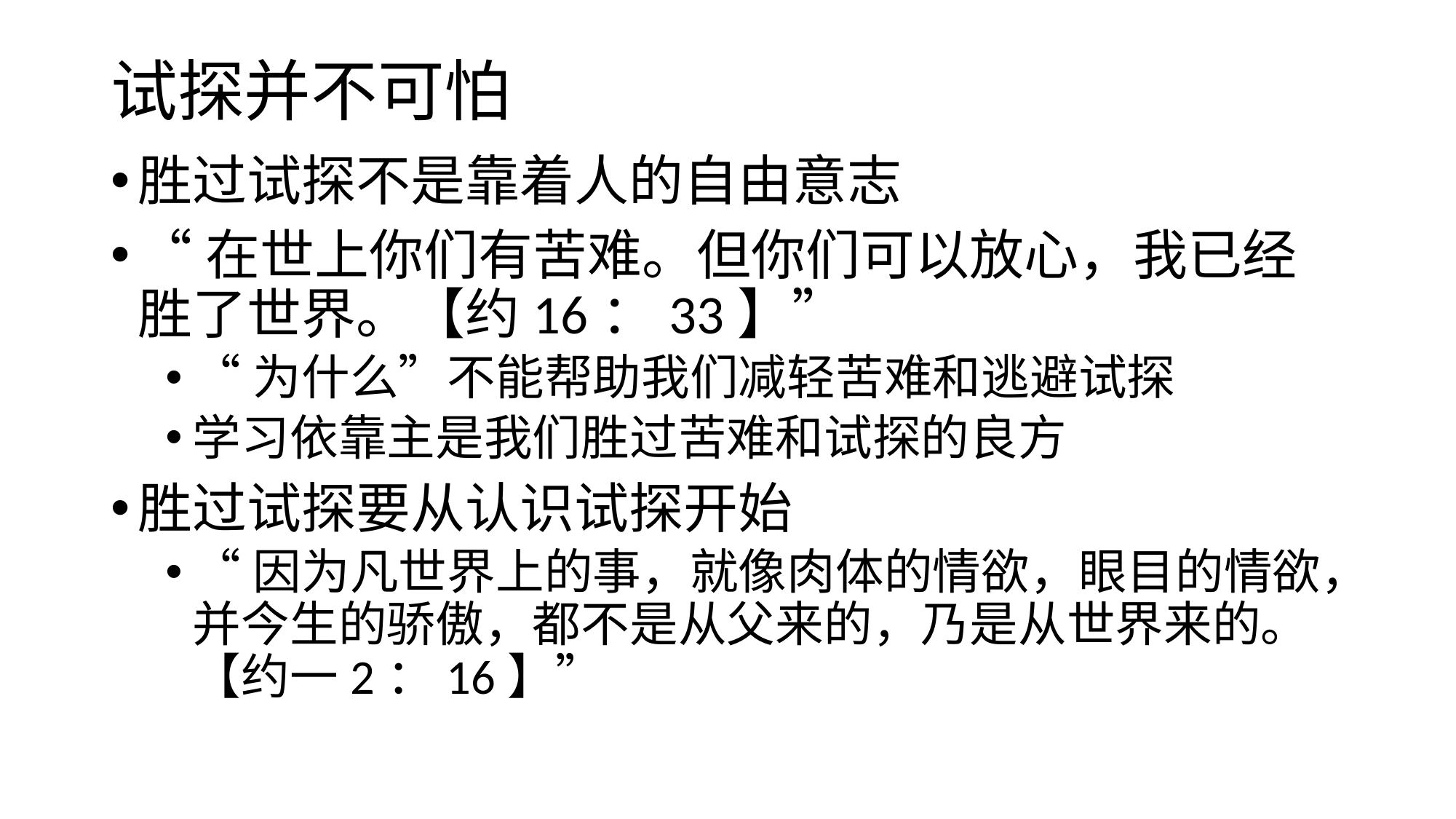

# 试探并不可怕
胜过试探不是靠着人的自由意志
“在世上你们有苦难。但你们可以放心，我已经胜了世界。【约16：33】”
“为什么”不能帮助我们减轻苦难和逃避试探
学习依靠主是我们胜过苦难和试探的良方
胜过试探要从认识试探开始
“因为凡世界上的事，就像肉体的情欲，眼目的情欲，并今生的骄傲，都不是从父来的，乃是从世界来的。【约一2：16】”